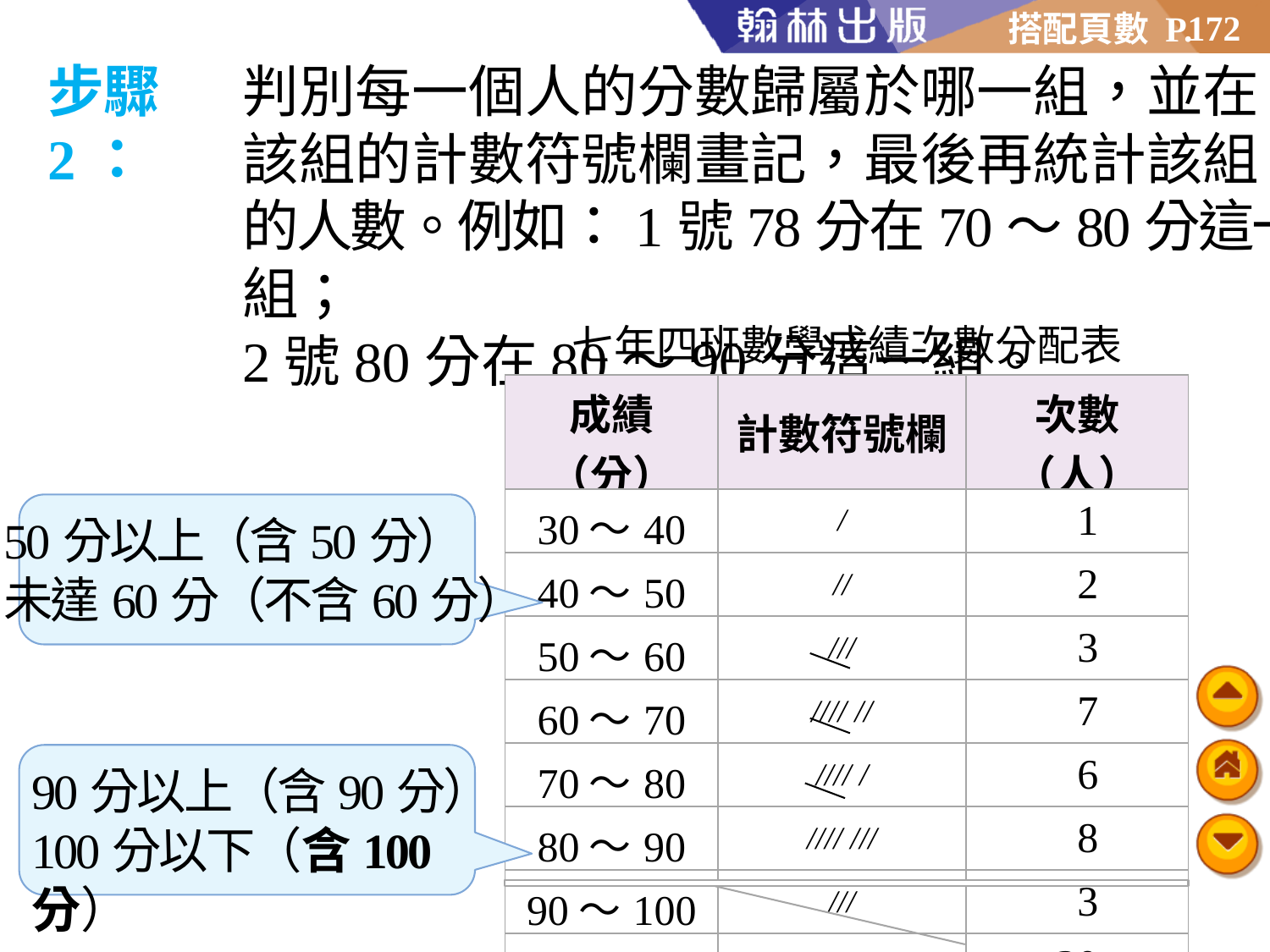

172
步驟2：
判別每一個人的分數歸屬於哪一組，並在
該組的計數符號欄畫記，最後再統計該組
的人數。例如：1號78分在70～80分這一組；
2號80分在80～90分這一組。
七年四班數學成績次數分配表
| 成績（分） | 計數符號欄 | 次數（人） |
| --- | --- | --- |
| 30～40 | / | 1 |
| 40～50 | // | 2 |
| 50～60 | /// | 3 |
| 60～70 | //// // | 7 |
| 70～80 | //// / | 6 |
| 80～90 | //// /// | 8 |
| 90～100 | /// | 3 |
| 合計 |  | 30 |

50分以上（含50分）
未達60分（不含60分）

90分以上（含90分）
100分以下（含100分）